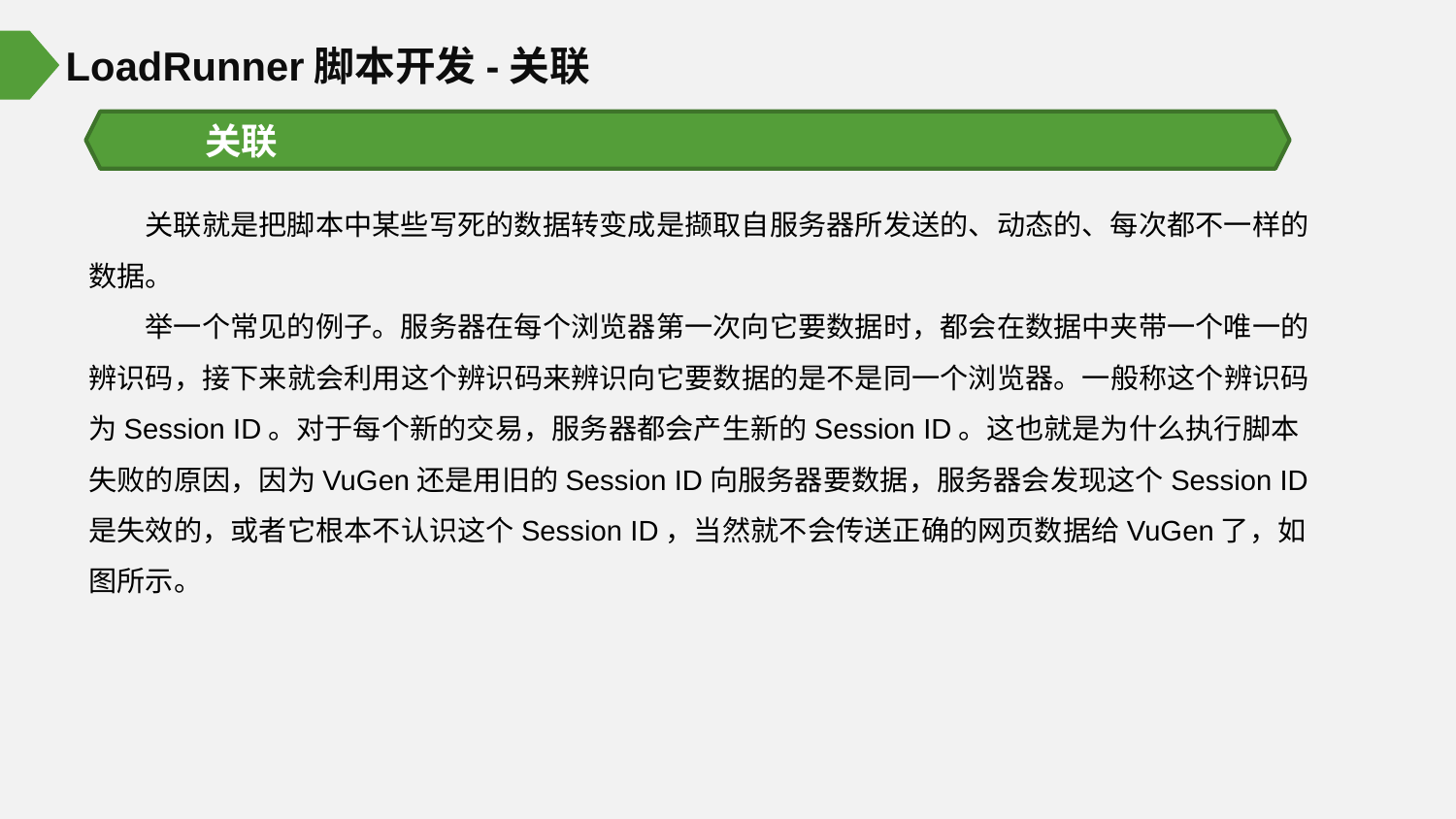

LoadRunner脚本开发-关联
关联
关联就是把脚本中某些写死的数据转变成是撷取自服务器所发送的、动态的、每次都不一样的数据。
举一个常见的例子。服务器在每个浏览器第一次向它要数据时，都会在数据中夹带一个唯一的辨识码，接下来就会利用这个辨识码来辨识向它要数据的是不是同一个浏览器。一般称这个辨识码为Session ID。对于每个新的交易，服务器都会产生新的Session ID。这也就是为什么执行脚本失败的原因，因为VuGen还是用旧的Session ID向服务器要数据，服务器会发现这个Session ID是失效的，或者它根本不认识这个Session ID，当然就不会传送正确的网页数据给VuGen了，如图所示。